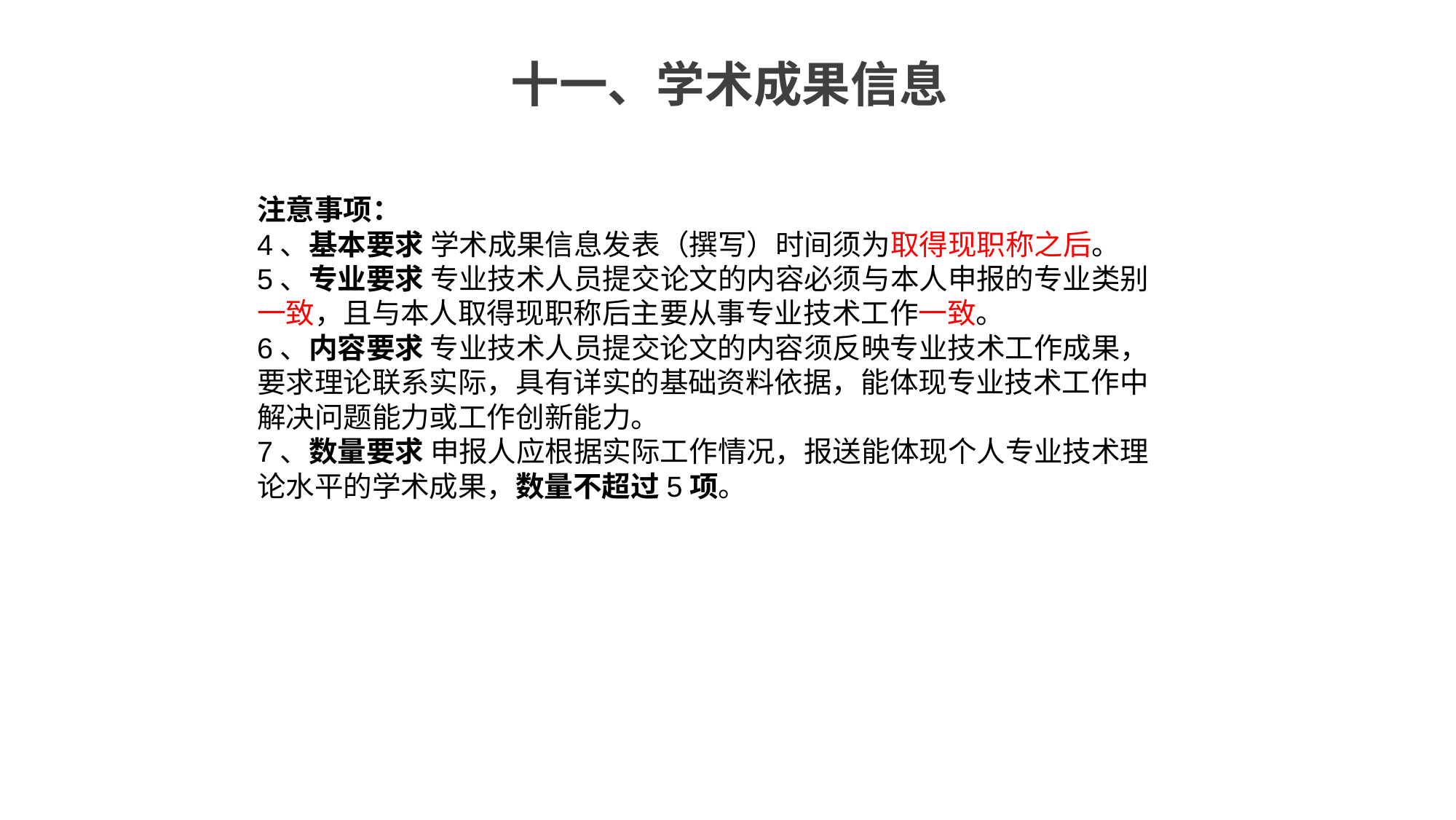

十一、学术成果信息
注意事项：
4、基本要求 学术成果信息发表（撰写）时间须为取得现职称之后。
5、专业要求 专业技术人员提交论文的内容必须与本人申报的专业类别一致，且与本人取得现职称后主要从事专业技术工作一致。
6、内容要求 专业技术人员提交论文的内容须反映专业技术工作成果，要求理论联系实际，具有详实的基础资料依据，能体现专业技术工作中解决问题能力或工作创新能力。
7、数量要求 申报人应根据实际工作情况，报送能体现个人专业技术理论水平的学术成果，数量不超过5项。